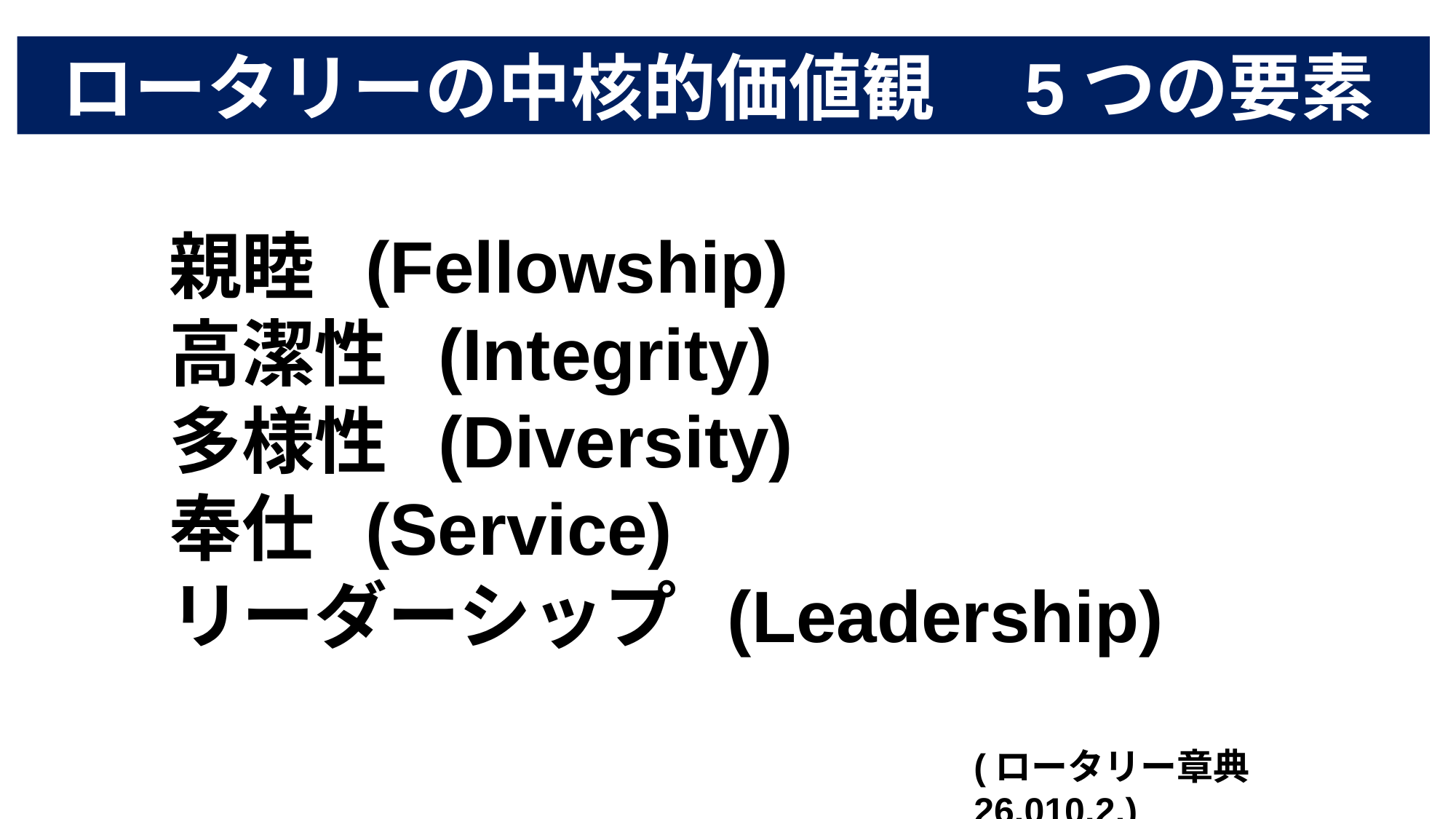

ロータリーの中核的価値観　5つの要素
親睦  (Fellowship)
高潔性  (Integrity)
多様性  (Diversity)
奉仕  (Service)
リーダーシップ  (Leadership)
(ロータリー章典26.010.2.)